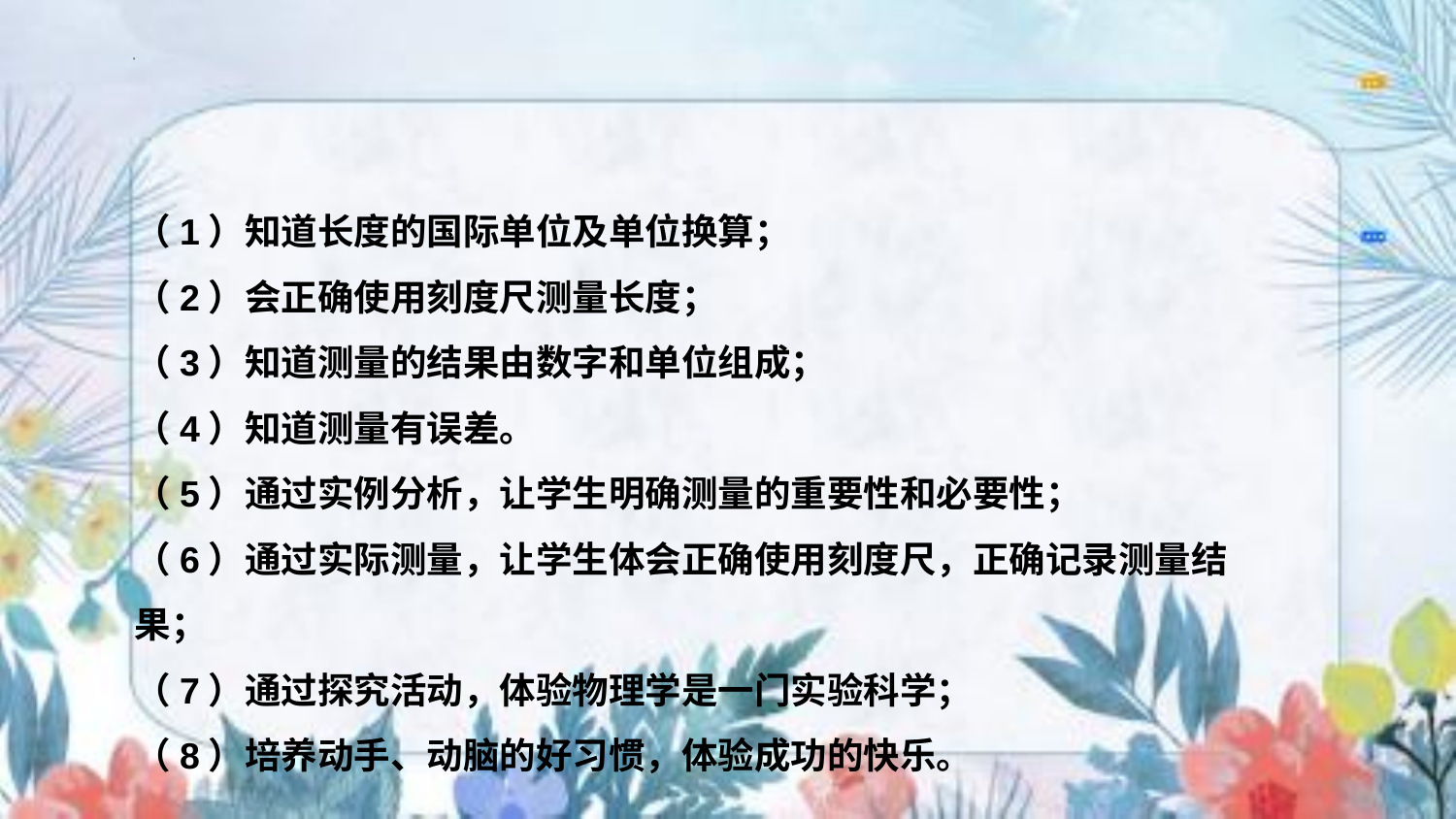

（1）知道长度的国际单位及单位换算；
（2）会正确使用刻度尺测量长度；
（3）知道测量的结果由数字和单位组成；
（4）知道测量有误差。
（5）通过实例分析，让学生明确测量的重要性和必要性；
（6）通过实际测量，让学生体会正确使用刻度尺，正确记录测量结果；
（7）通过探究活动，体验物理学是一门实验科学；
（8）培养动手、动脑的好习惯，体验成功的快乐。